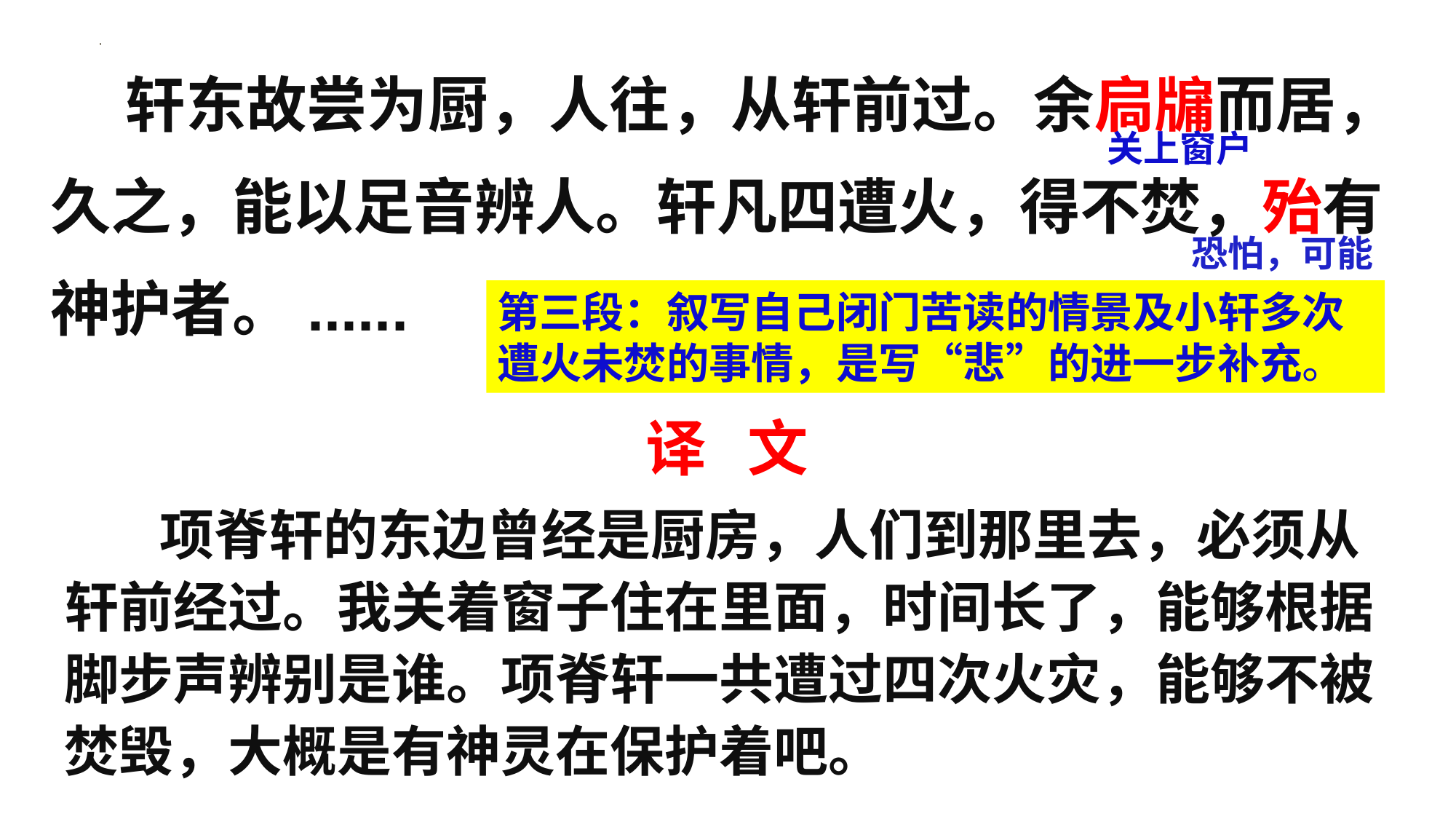

轩东故尝为厨，人往，从轩前过。余扃牖而居，久之，能以足音辨人。轩凡四遭火，得不焚，殆有神护者。......
关上窗户
恐怕，可能
第三段：叙写自己闭门苦读的情景及小轩多次遭火未焚的事情，是写“悲”的进一步补充。
译   文
　                       项脊轩的东边曾经是厨房，人们到那里去，必须从轩前经过。我关着窗子住在里面，时间长了，能够根据脚步声辨别是谁。项脊轩一共遭过四次火灾，能够不被焚毁，大概是有神灵在保护着吧。